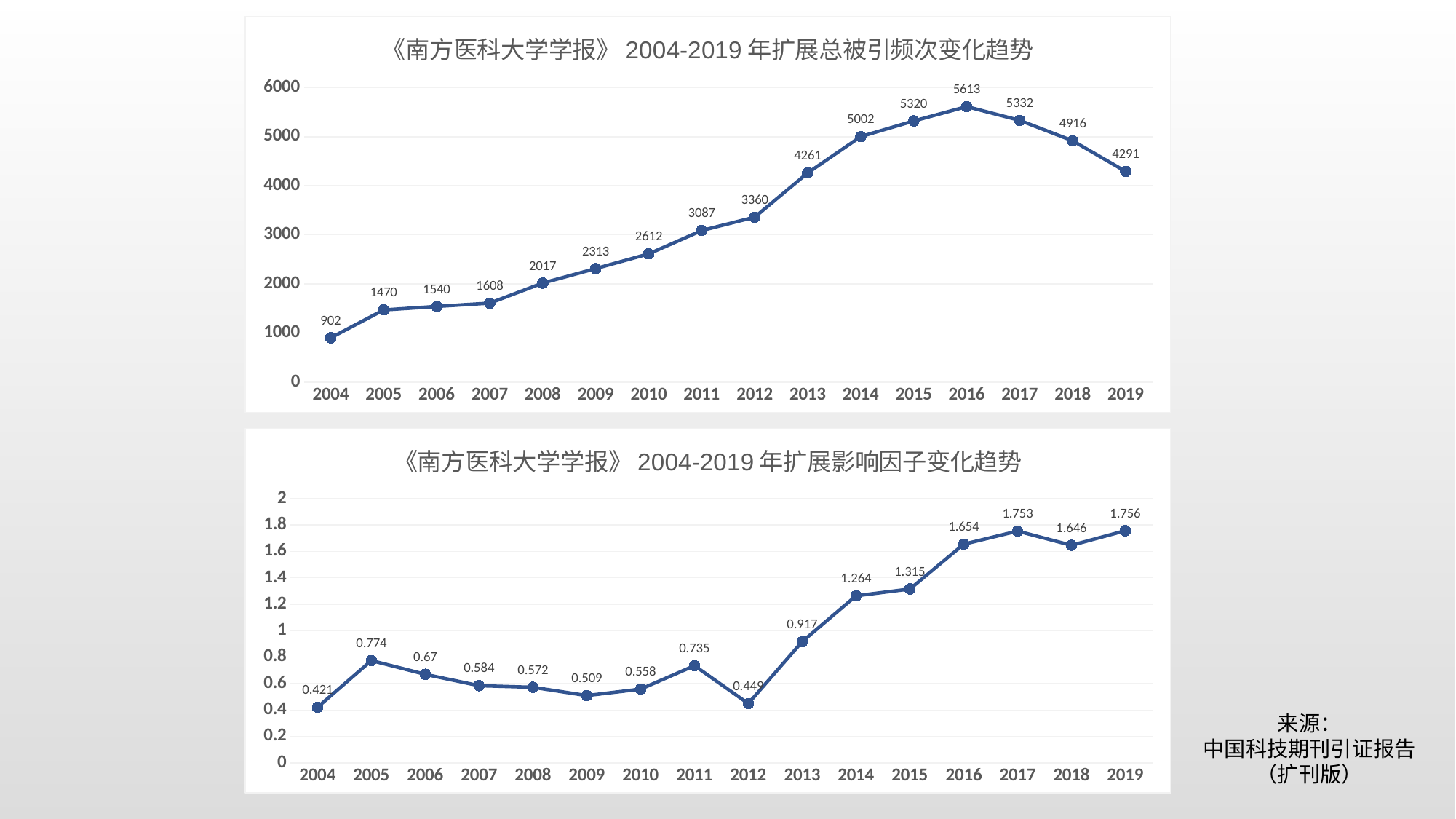

### Chart: 《南方医科大学学报》2004-2019年扩展总被引频次变化趋势

| Category |  |
|---|---|
| 2004 | 902.0 |
| 2005 | 1470.0 |
| 2006 | 1540.0 |
| 2007 | 1608.0 |
| 2008 | 2017.0 |
| 2009 | 2313.0 |
| 2010 | 2612.0 |
| 2011 | 3087.0 |
| 2012 | 3360.0 |
| 2013 | 4261.0 |
| 2014 | 5002.0 |
| 2015 | 5320.0 |
| 2016 | 5613.0 |
| 2017 | 5332.0 |
| 2018 | 4916.0 |
| 2019 | 4291.0 |

### Chart: 《南方医科大学学报》2004-2019年扩展影响因子变化趋势

| Category |  |
|---|---|
| 2004 | 0.421 |
| 2005 | 0.774 |
| 2006 | 0.67 |
| 2007 | 0.584 |
| 2008 | 0.572 |
| 2009 | 0.509 |
| 2010 | 0.558 |
| 2011 | 0.735 |
| 2012 | 0.449 |
| 2013 | 0.917 |
| 2014 | 1.264 |
| 2015 | 1.315 |
| 2016 | 1.654 |
| 2017 | 1.753 |
| 2018 | 1.646 |
| 2019 | 1.756 |
来源：
中国科技期刊引证报告（扩刊版）